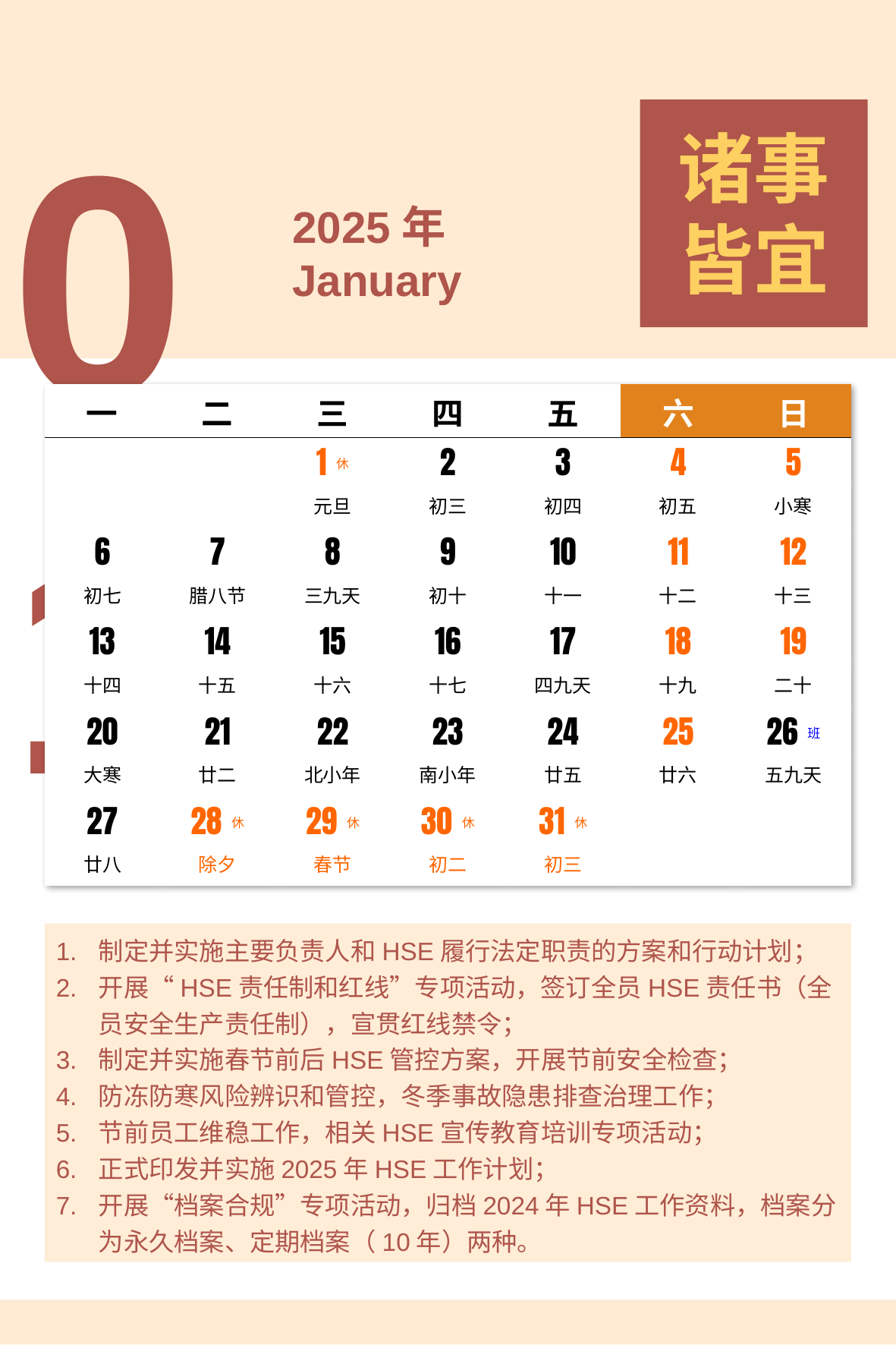

01

诸事
皆宜
2025年
January
| 一 | 二 | 三 | 四 | 五 | 六 | 日 |
| --- | --- | --- | --- | --- | --- | --- |
|  |  | 1休 | 2 | 3 | 4 | 5 |
|  |  | 元旦 | 初三 | 初四 | 初五 | 小寒 |
| 6 | 7 | 8 | 9 | 10 | 11 | 12 |
| 初七 | 腊八节 | 三九天 | 初十 | 十一 | 十二 | 十三 |
| 13 | 14 | 15 | 16 | 17 | 18 | 19 |
| 十四 | 十五 | 十六 | 十七 | 四九天 | 十九 | 二十 |
| 20 | 21 | 22 | 23 | 24 | 25 | 26班 |
| 大寒 | 廿二 | 北小年 | 南小年 | 廿五 | 廿六 | 五九天 |
| 27 | 28休 | 29休 | 30休 | 31休 |  |  |
| 廿八 | 除夕 | 春节 | 初二 | 初三 |  |  |
制定并实施主要负责人和HSE履行法定职责的方案和行动计划；
开展“HSE责任制和红线”专项活动，签订全员HSE责任书（全员安全生产责任制），宣贯红线禁令；
制定并实施春节前后HSE管控方案，开展节前安全检查；
防冻防寒风险辨识和管控，冬季事故隐患排查治理工作；
节前员工维稳工作，相关HSE宣传教育培训专项活动；
正式印发并实施2025年HSE工作计划；
开展“档案合规”专项活动，归档2024年HSE工作资料，档案分为永久档案、定期档案（10年）两种。